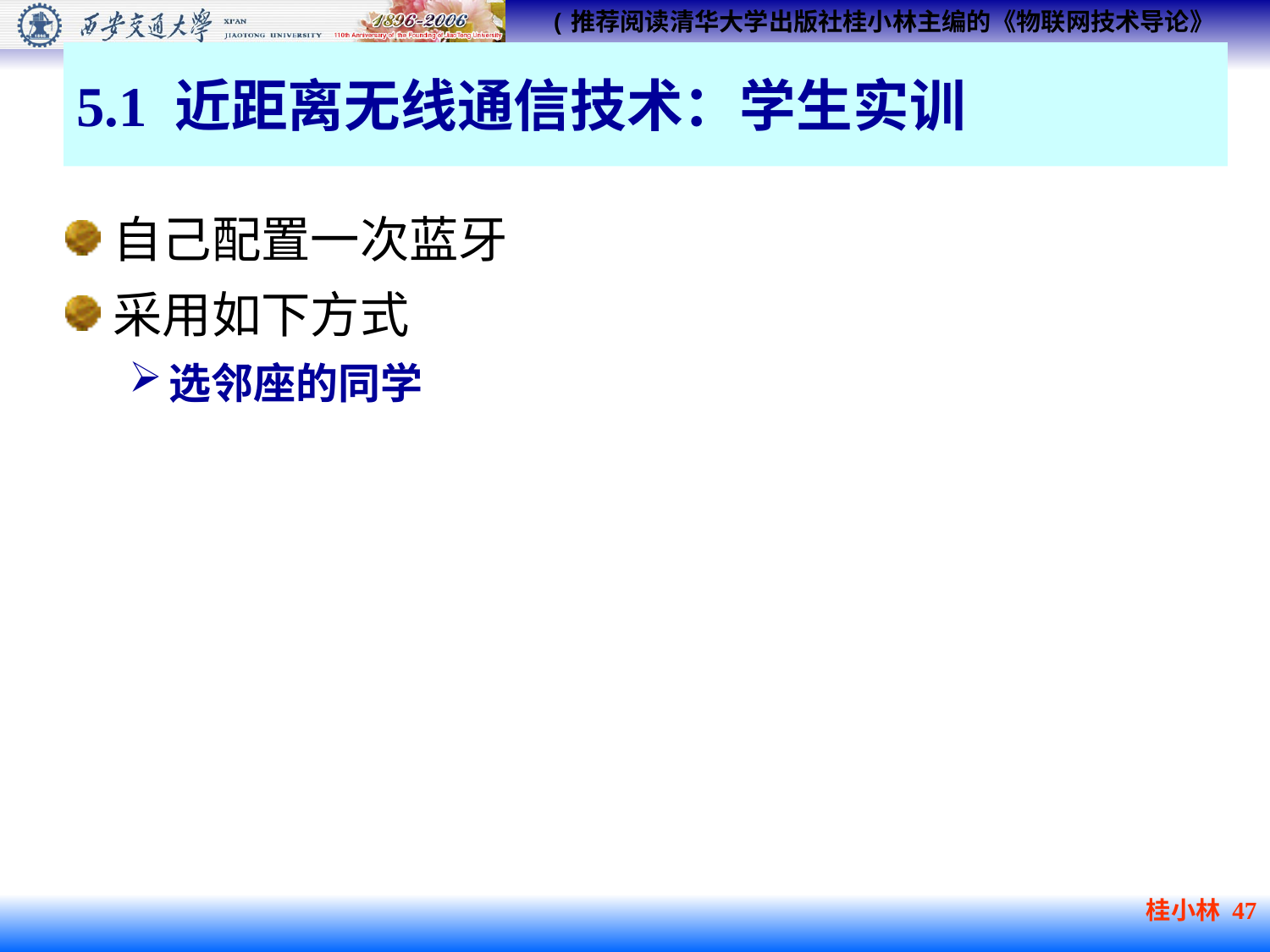

# 5.1 近距离无线通信技术：学生实训
自己配置一次蓝牙
采用如下方式
选邻座的同学

桂小林 47